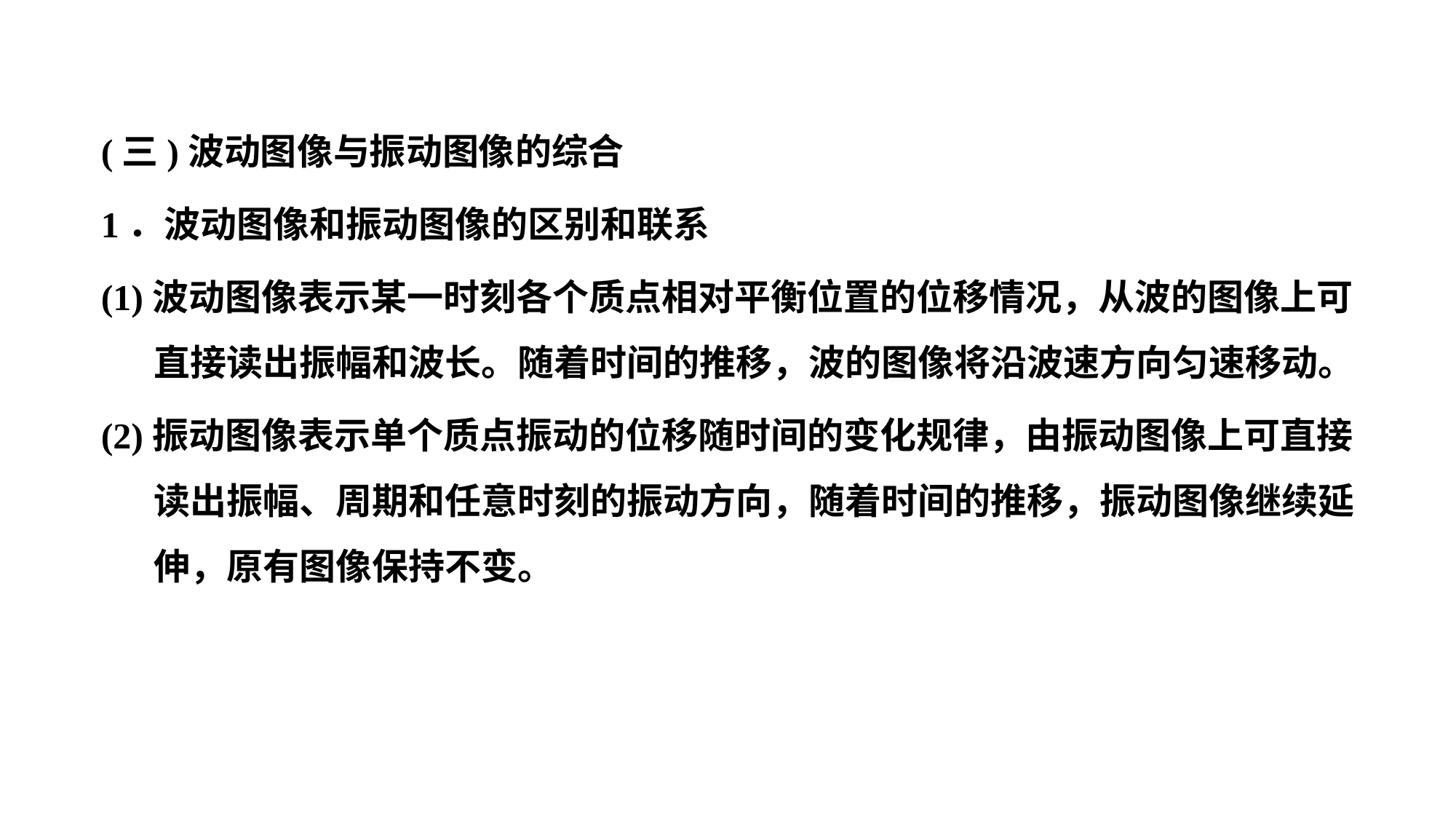

(三)波动图像与振动图像的综合
1．波动图像和振动图像的区别和联系
(1)波动图像表示某一时刻各个质点相对平衡位置的位移情况，从波的图像上可直接读出振幅和波长。随着时间的推移，波的图像将沿波速方向匀速移动。
(2)振动图像表示单个质点振动的位移随时间的变化规律，由振动图像上可直接读出振幅、周期和任意时刻的振动方向，随着时间的推移，振动图像继续延伸，原有图像保持不变。